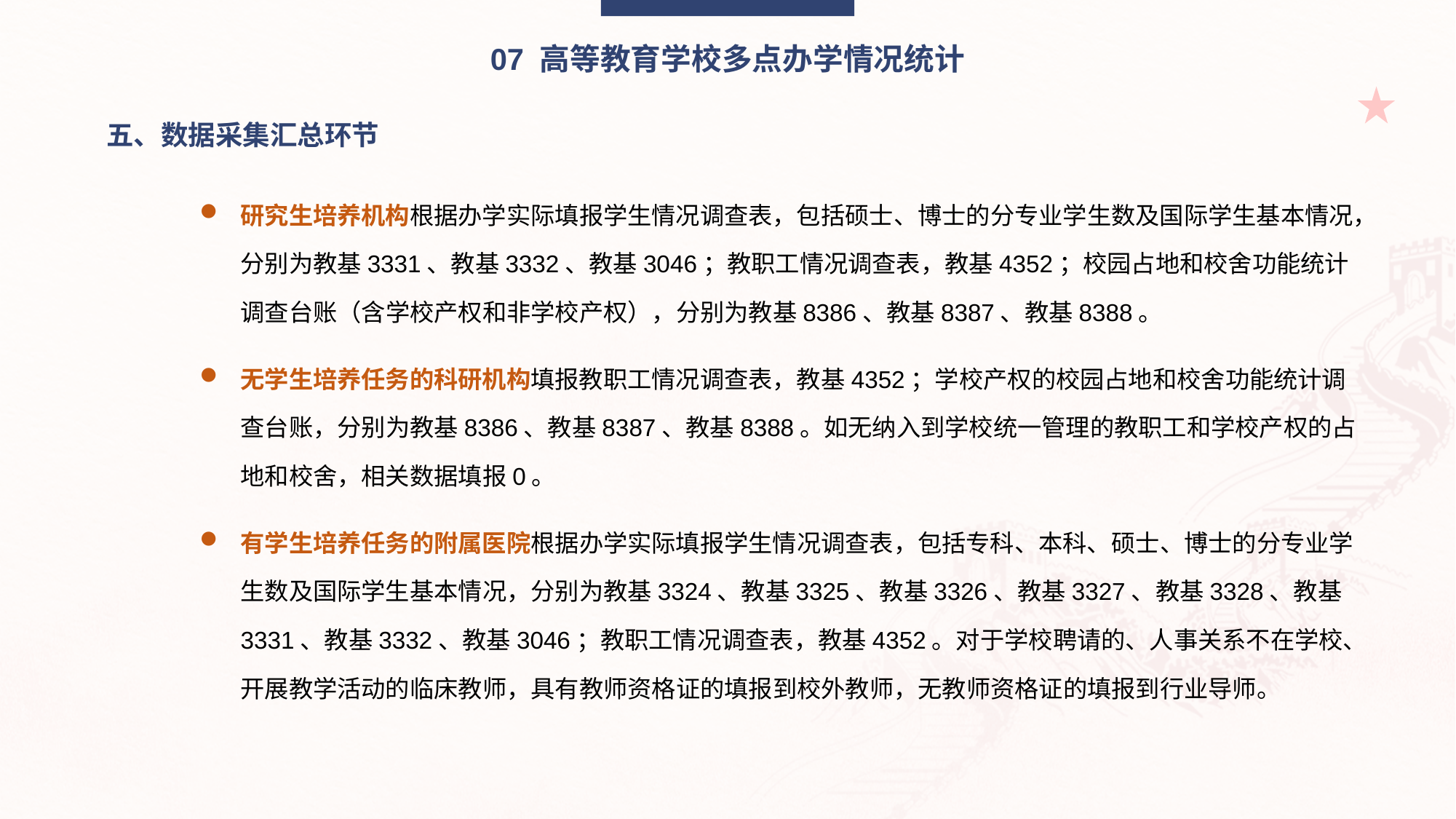

07 高等教育学校多点办学情况统计
五、数据采集汇总环节
研究生培养机构根据办学实际填报学生情况调查表，包括硕士、博士的分专业学生数及国际学生基本情况，分别为教基3331、教基3332、教基3046；教职工情况调查表，教基4352；校园占地和校舍功能统计调查台账（含学校产权和非学校产权），分别为教基8386、教基8387、教基8388。
无学生培养任务的科研机构填报教职工情况调查表，教基4352；学校产权的校园占地和校舍功能统计调查台账，分别为教基8386、教基8387、教基8388。如无纳入到学校统一管理的教职工和学校产权的占地和校舍，相关数据填报0。
有学生培养任务的附属医院根据办学实际填报学生情况调查表，包括专科、本科、硕士、博士的分专业学生数及国际学生基本情况，分别为教基3324、教基3325、教基3326、教基3327、教基3328、教基3331、教基3332、教基3046；教职工情况调查表，教基4352。对于学校聘请的、人事关系不在学校、开展教学活动的临床教师，具有教师资格证的填报到校外教师，无教师资格证的填报到行业导师。